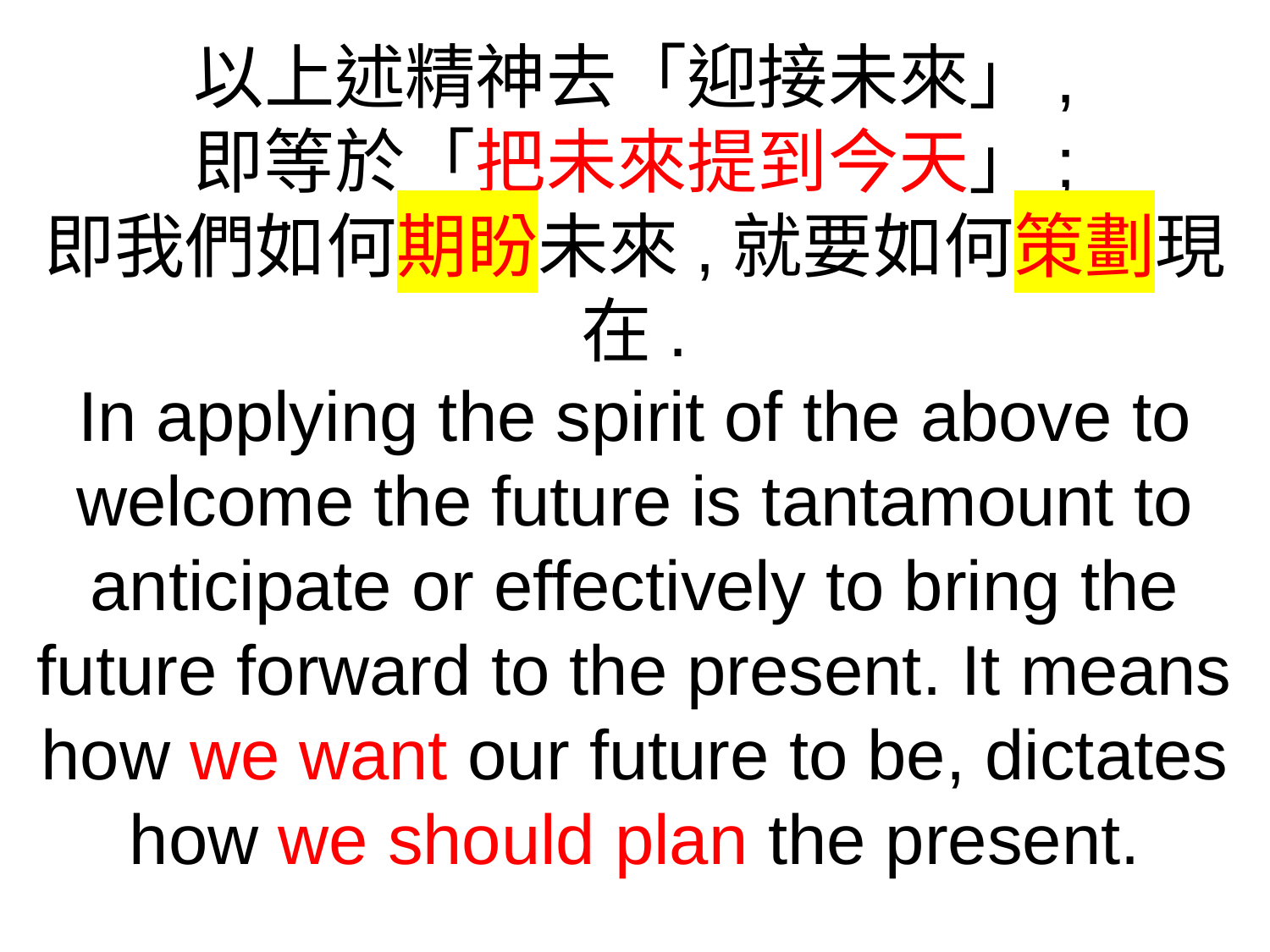

以上述精神去「迎接未來」,
即等於「把未來提到今天」;
即我們如何期盼未來,就要如何策劃現在.
In applying the spirit of the above to welcome the future is tantamount to anticipate or effectively to bring the future forward to the present. It means how we want our future to be, dictates how we should plan the present.